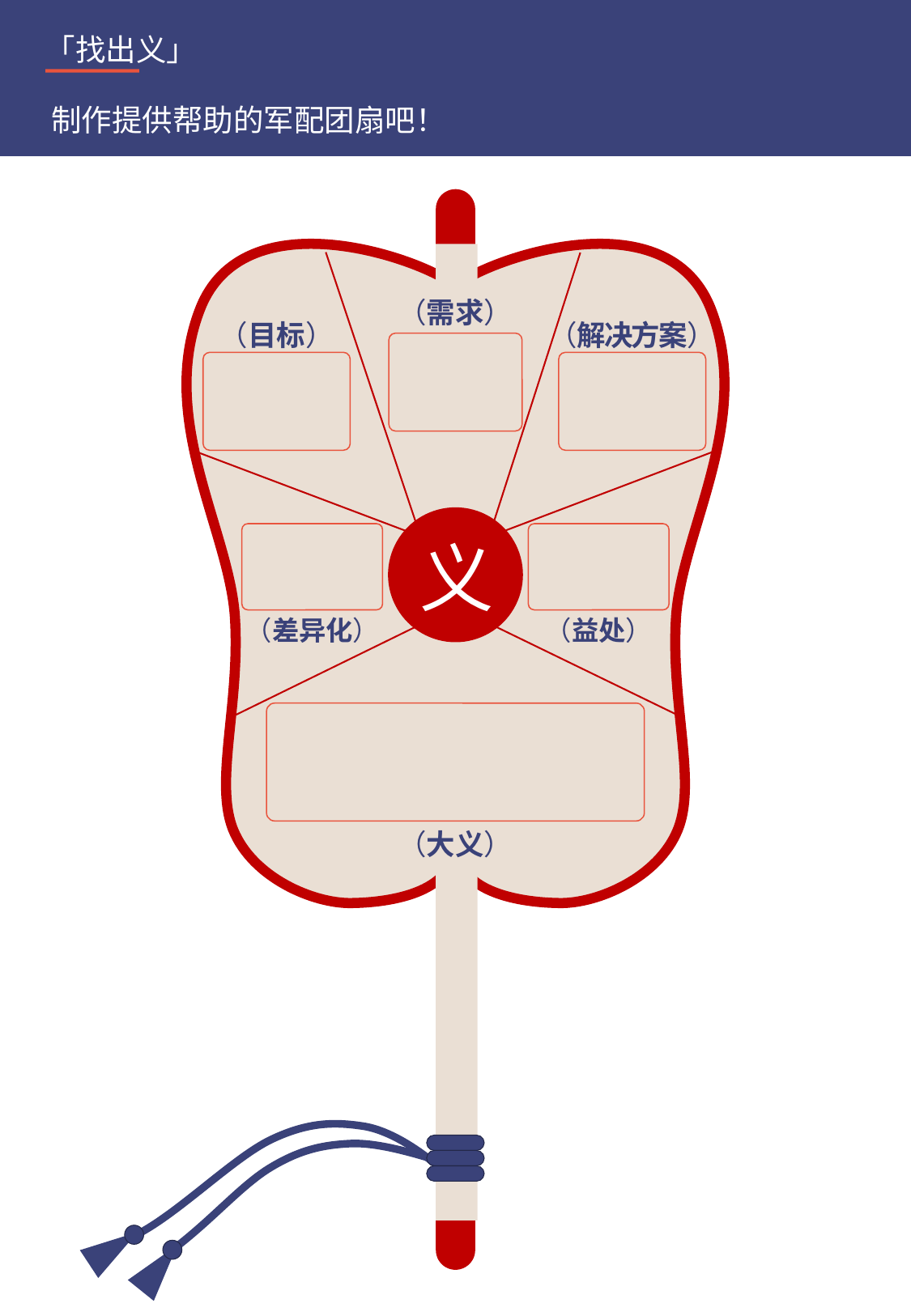

「找出义」

制作提供帮助的军配团扇吧！

（需求）
（目标）
（解决方案）

义

（差异化）
（益处）

（大义）